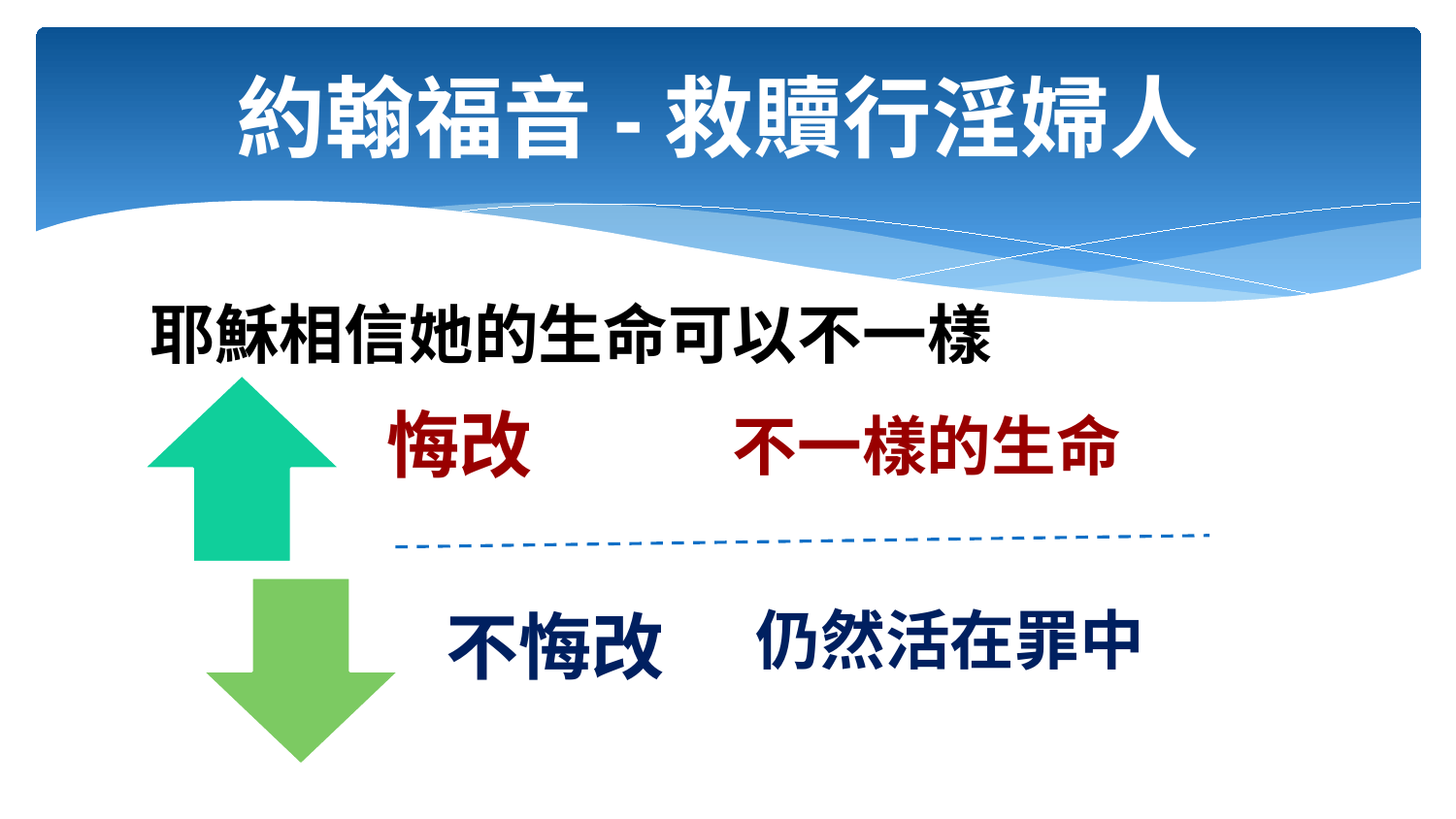

# 約翰福音-救贖行淫婦人
耶穌相信她的生命可以不一樣
悔改
不悔改
不一樣的生命
仍然活在罪中